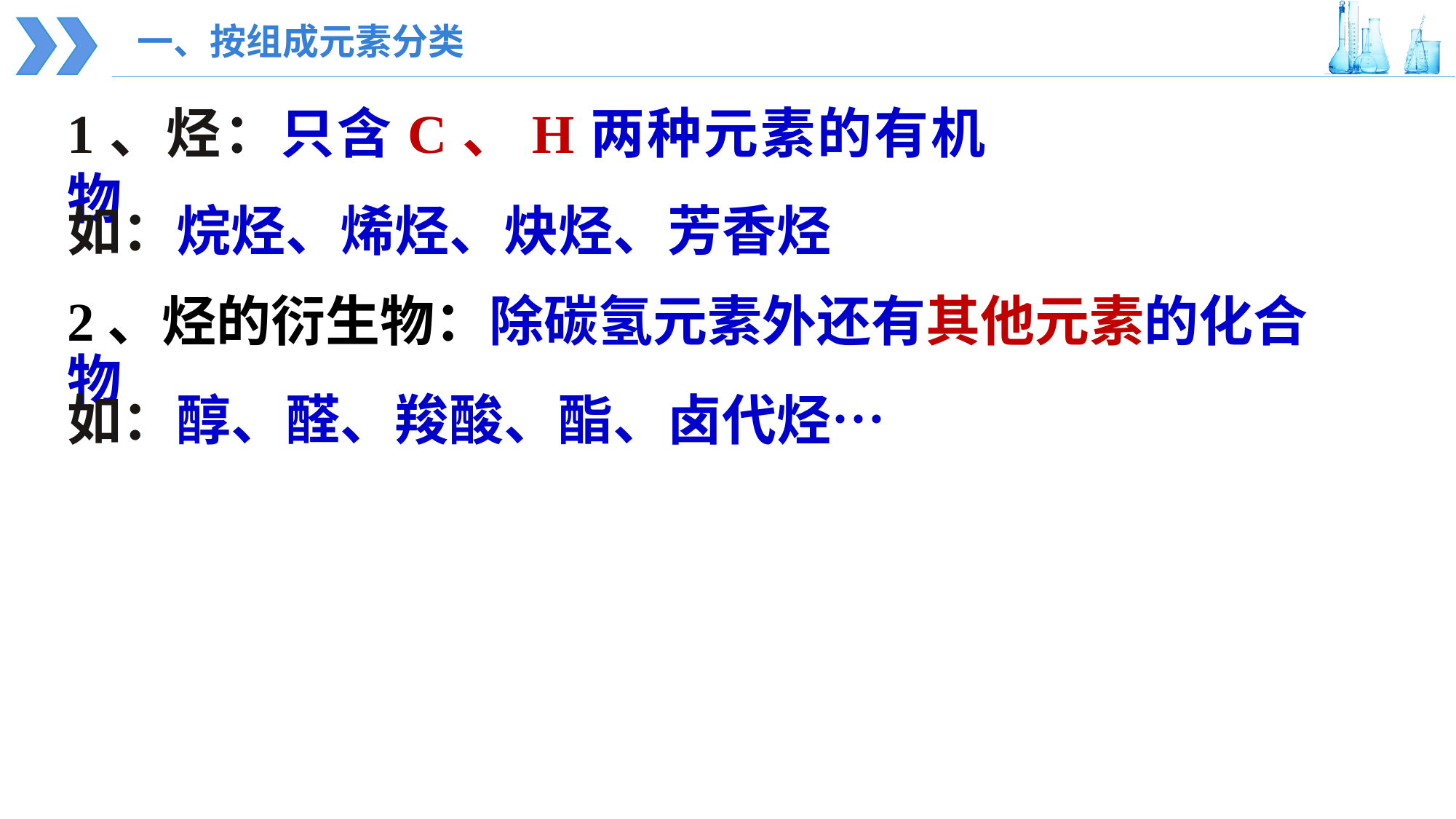

一、按组成元素分类
1、烃：只含C、H两种元素的有机物
如：烷烃、烯烃、炔烃、芳香烃
2、烃的衍生物：除碳氢元素外还有其他元素的化合物
如：醇、醛、羧酸、酯、卤代烃…